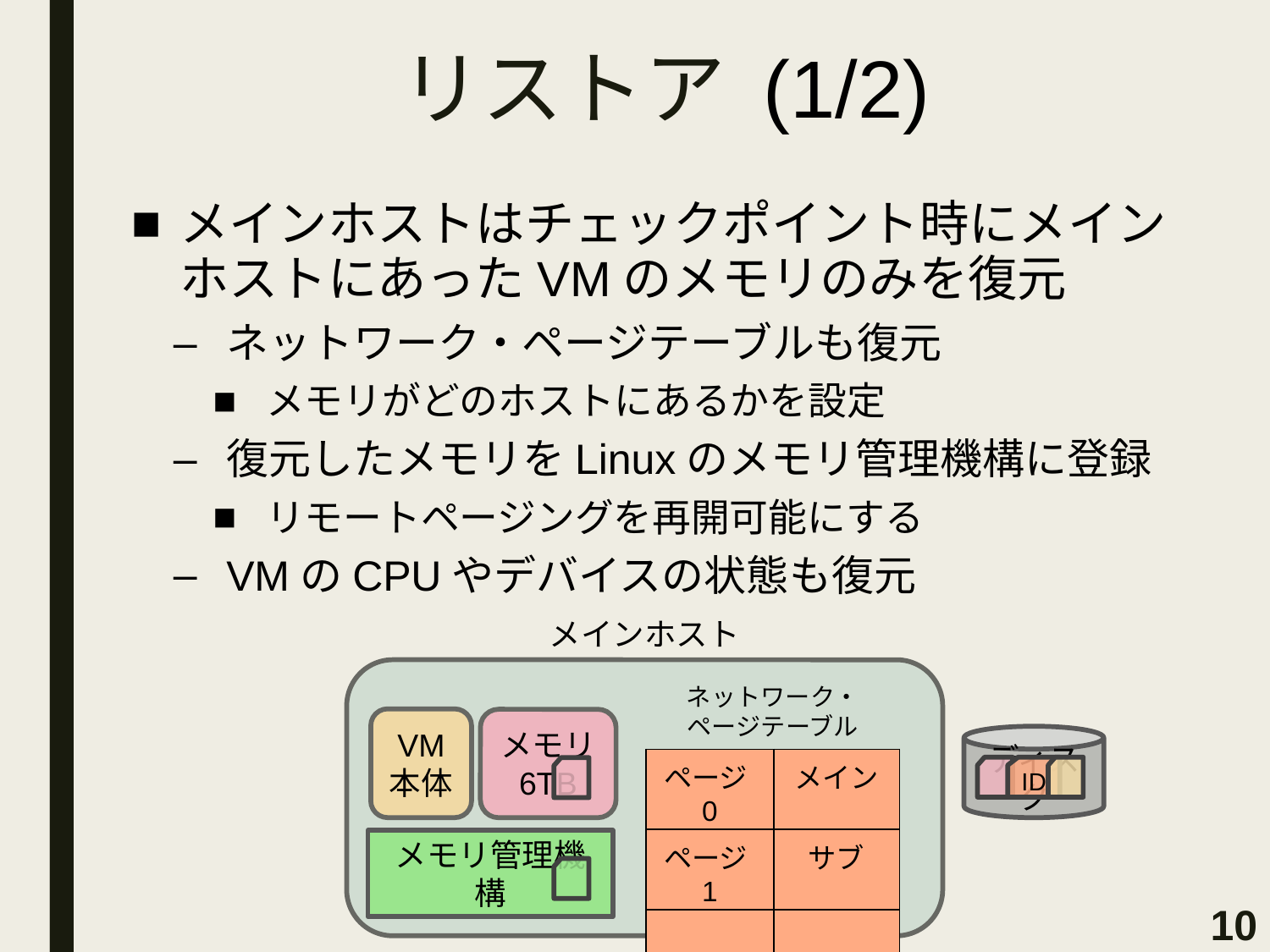

# リストア (1/2)
メインホストはチェックポイント時にメインホストにあったVMのメモリのみを復元
ネットワーク・ページテーブルも復元
メモリがどのホストにあるかを設定
復元したメモリをLinuxのメモリ管理機構に登録
リモートページングを再開可能にする
VMのCPUやデバイスの状態も復元
メインホスト

ネットワーク・
ページテーブル
VM
本体
メモリ
6TB
ディスク
| ページ0 | メイン |
| --- | --- |
| ページ1 | サブ |
| … | … |

ID

メモリ管理機構

10